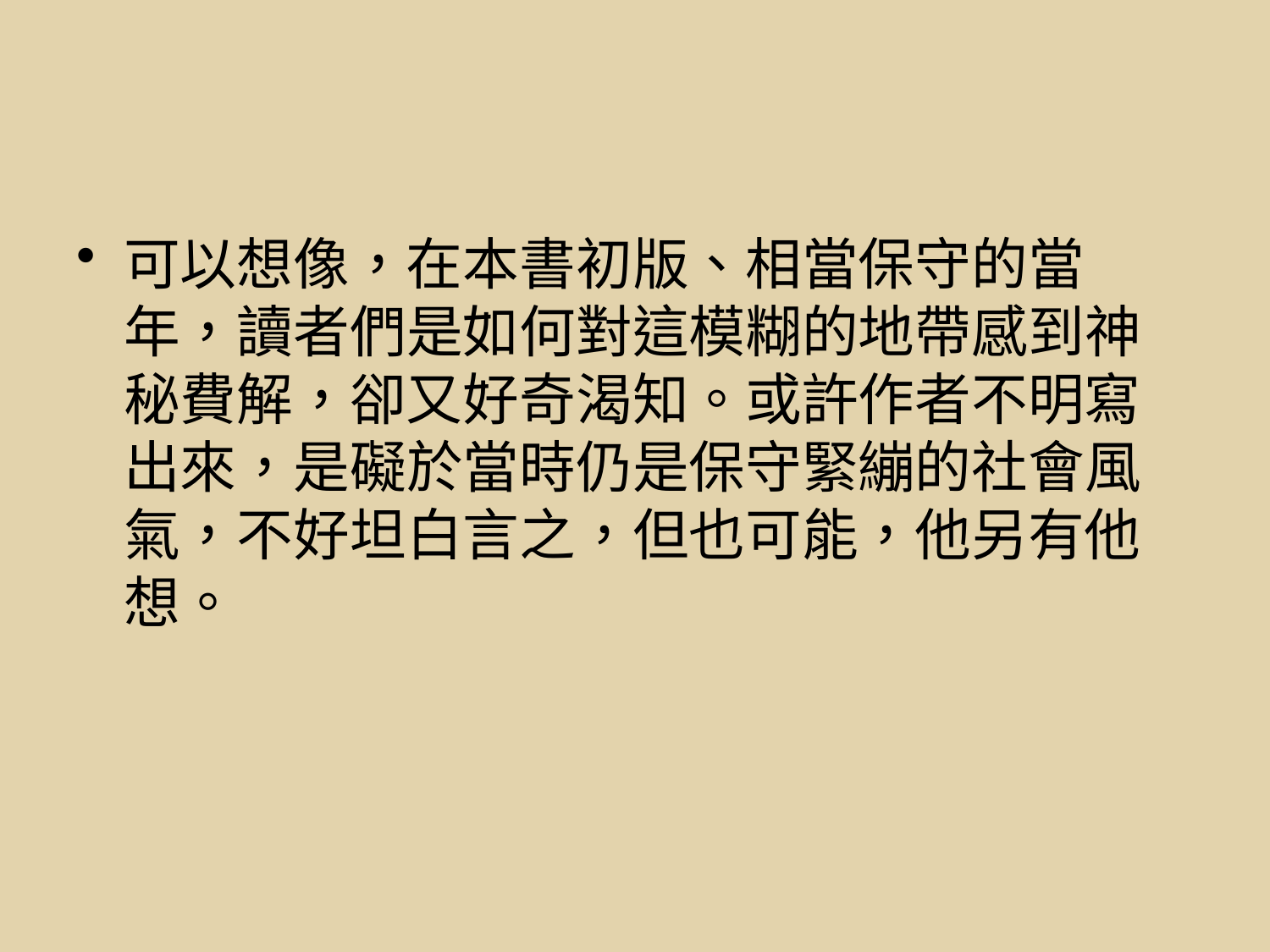

#
可以想像，在本書初版、相當保守的當年，讀者們是如何對這模糊的地帶感到神秘費解，卻又好奇渴知。或許作者不明寫出來，是礙於當時仍是保守緊繃的社會風氣，不好坦白言之，但也可能，他另有他想。